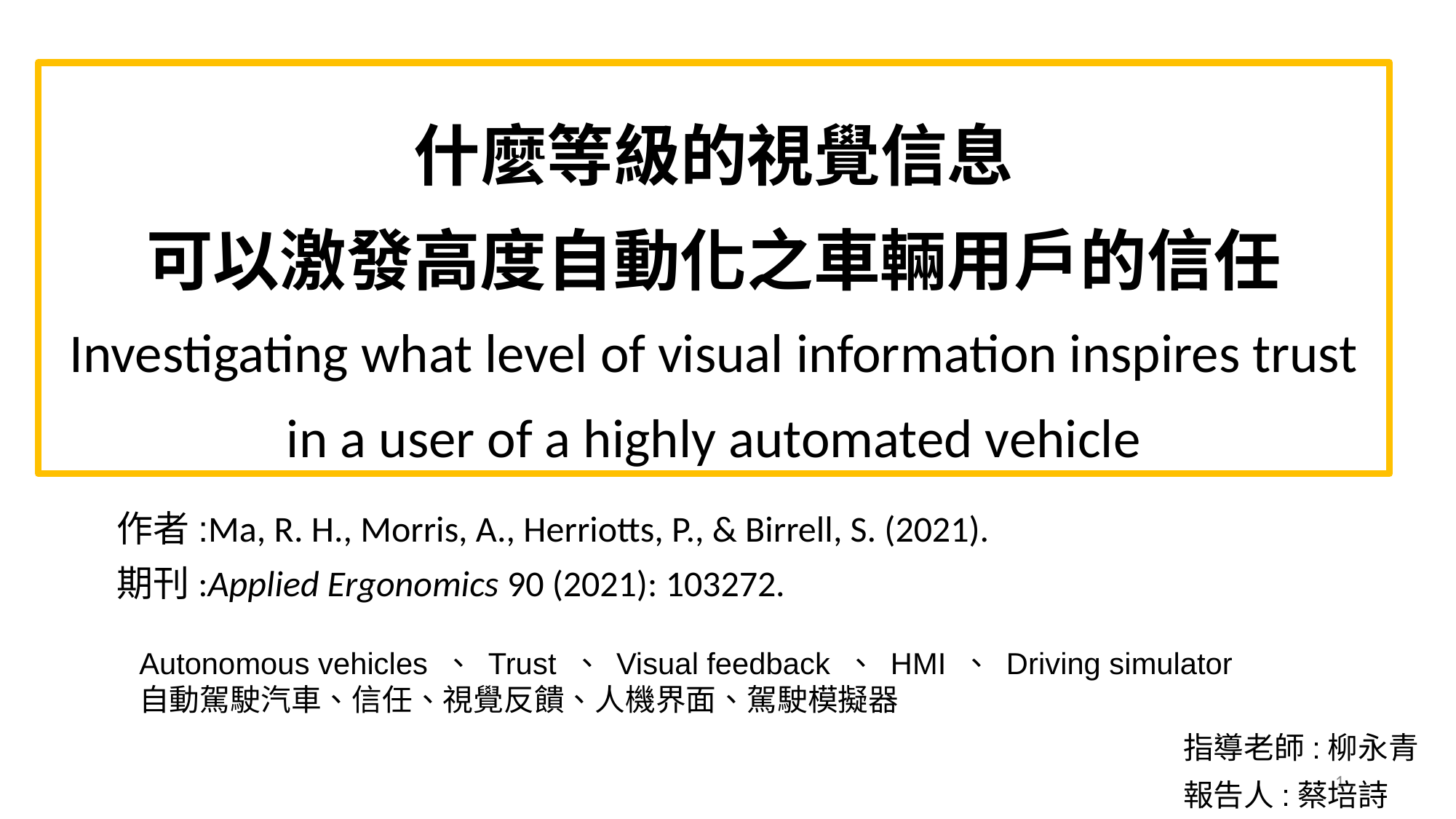

# 什麼等級的視覺信息 可以激發高度自動化之車輛用戶的信任 Investigating what level of visual information inspires trust in a user of a highly automated vehicle
作者:Ma, R. H., Morris, A., Herriotts, P., & Birrell, S. (2021).
期刊:Applied Ergonomics 90 (2021): 103272.
Autonomous vehicles 、 Trust 、 Visual feedback 、 HMI 、 Driving simulator
自動駕駛汽車、信任、視覺反饋、人機界面、駕駛模擬器
指導老師:柳永青
報告人:蔡培詩
1